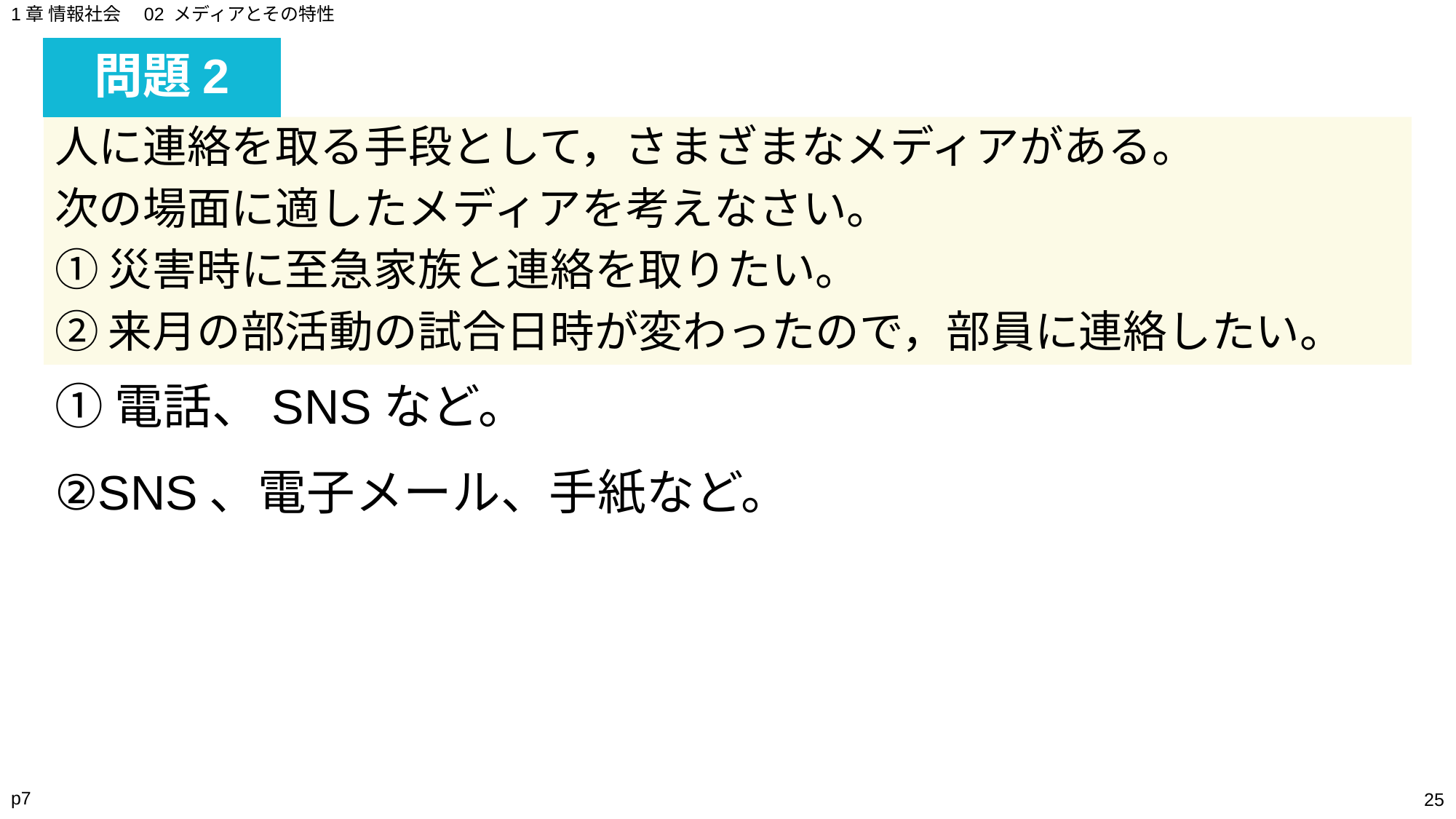

1章 情報社会　02 メディアとその特性
# 問題2
人に連絡を取る手段として，さまざまなメディアがある。
次の場面に適したメディアを考えなさい。
①災害時に至急家族と連絡を取りたい。
②来月の部活動の試合日時が変わったので，部員に連絡したい。
①電話、SNSなど。
②SNS、電子メール、手紙など。
p7
25